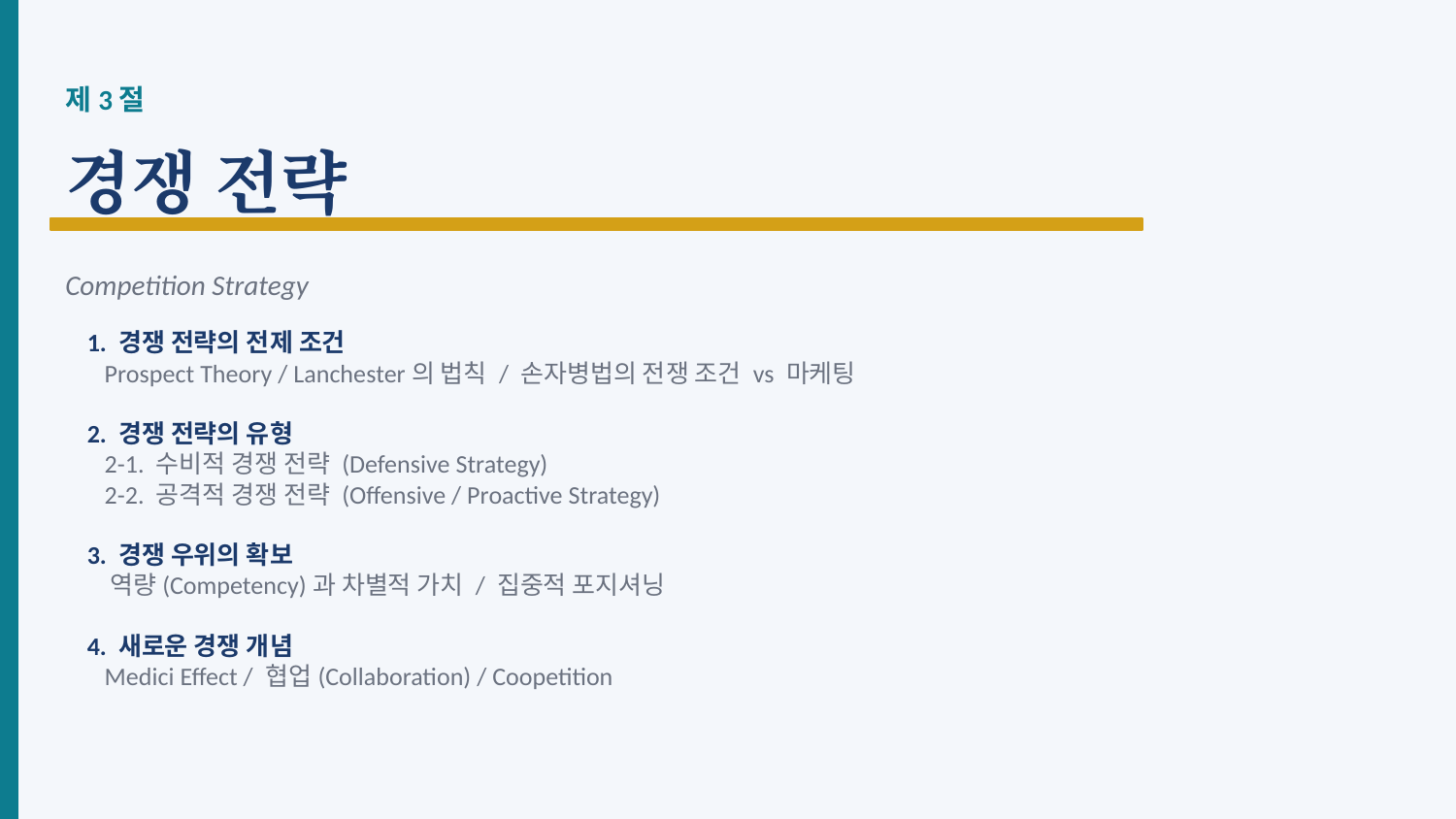

제3절
경쟁 전략

Competition Strategy
1. 경쟁 전략의 전제 조건
   Prospect Theory / Lanchester의 법칙 / 손자병법의 전쟁 조건 vs 마케팅

2. 경쟁 전략의 유형
   2-1. 수비적 경쟁 전략 (Defensive Strategy)
   2-2. 공격적 경쟁 전략 (Offensive / Proactive Strategy)

3. 경쟁 우위의 확보
   역량(Competency)과 차별적 가치 / 집중적 포지셔닝

4. 새로운 경쟁 개념
   Medici Effect / 협업(Collaboration) / Coopetition